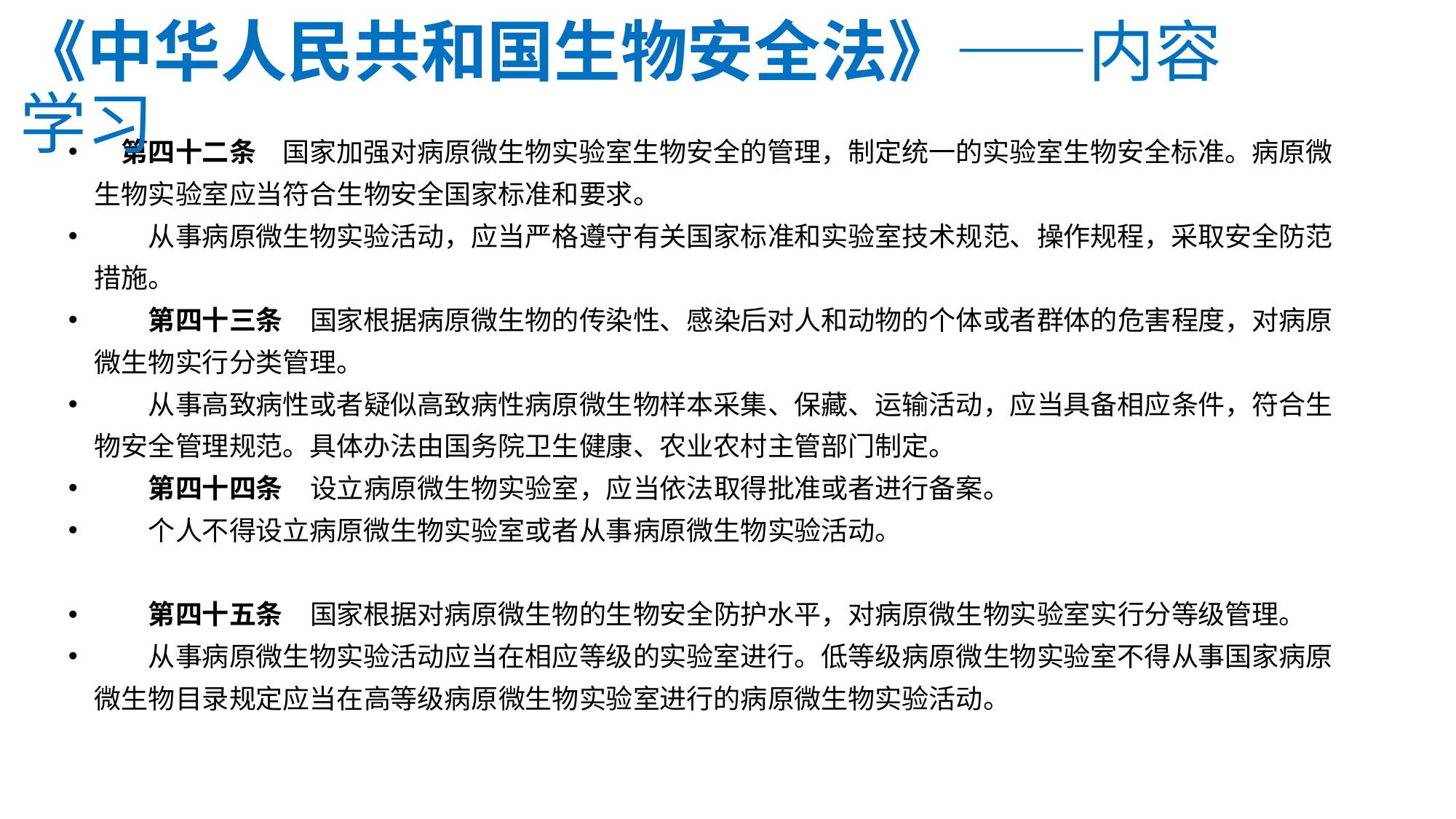

《中华人民共和国生物安全法》——内容学习
　第四十二条　国家加强对病原微生物实验室生物安全的管理，制定统一的实验室生物安全标准。病原微生物实验室应当符合生物安全国家标准和要求。
　　从事病原微生物实验活动，应当严格遵守有关国家标准和实验室技术规范、操作规程，采取安全防范措施。
　　第四十三条　国家根据病原微生物的传染性、感染后对人和动物的个体或者群体的危害程度，对病原微生物实行分类管理。
　　从事高致病性或者疑似高致病性病原微生物样本采集、保藏、运输活动，应当具备相应条件，符合生物安全管理规范。具体办法由国务院卫生健康、农业农村主管部门制定。
　　第四十四条　设立病原微生物实验室，应当依法取得批准或者进行备案。
　　个人不得设立病原微生物实验室或者从事病原微生物实验活动。

　　第四十五条　国家根据对病原微生物的生物安全防护水平，对病原微生物实验室实行分等级管理。
　　从事病原微生物实验活动应当在相应等级的实验室进行。低等级病原微生物实验室不得从事国家病原微生物目录规定应当在高等级病原微生物实验室进行的病原微生物实验活动。

56